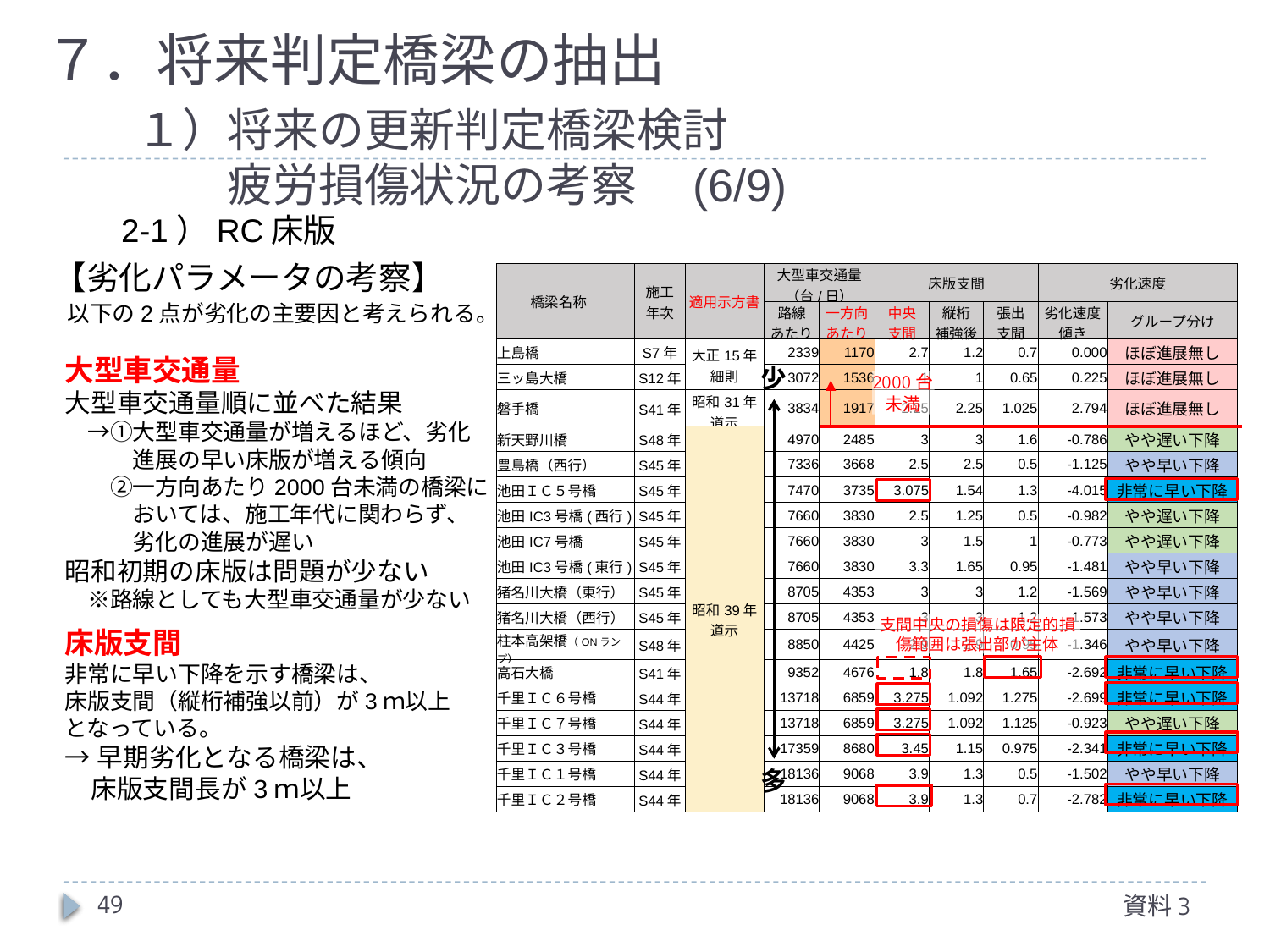

７．将来判定橋梁の抽出
　１）将来の更新判定橋梁検討
　　　疲労損傷状況の考察　(6/9)
2-1）RC床版
【劣化パラメータの考察】
| 橋梁名称 | 施工 年次 | 適用示方書 | 大型車交通量 （台/日） |  | 床版支間 |  |  | 劣化速度 |  |
| --- | --- | --- | --- | --- | --- | --- | --- | --- | --- |
|  |  |  | 路線 あたり | 一方向 あたり | 中央 支間 | 縦桁 補強後 | 張出 支間 | 劣化速度 傾き | グループ分け |
| 上島橋 | S7年 | 大正15年 細則 | 2339 | 1170 | 2.7 | 1.2 | 0.7 | 0.000 | ほぼ進展無し |
| 三ッ島大橋 | S12年 |  | 3072 | 1536 | 1 | 1 | 0.65 | 0.225 | ほぼ進展無し |
| 磐手橋 | S41年 | 昭和31年 道示 | 3834 | 1917 | 2.25 | 2.25 | 1.025 | 2.794 | ほぼ進展無し |
| 新天野川橋 | S48年 | 昭和39年 道示 | 4970 | 2485 | 3 | 3 | 1.6 | -0.786 | やや遅い下降 |
| 豊島橋（西行） | S45年 |  | 7336 | 3668 | 2.5 | 2.5 | 0.5 | -1.125 | やや早い下降 |
| 池田ＩＣ５号橋 | S45年 |  | 7470 | 3735 | 3.075 | 1.54 | 1.3 | -4.015 | 非常に早い下降 |
| 池田IC3号橋(西行) | S45年 |  | 7660 | 3830 | 2.5 | 1.25 | 0.5 | -0.982 | やや遅い下降 |
| 池田IC7号橋 | S45年 |  | 7660 | 3830 | 3 | 1.5 | 1 | -0.773 | やや遅い下降 |
| 池田IC3号橋(東行) | S45年 |  | 7660 | 3830 | 3.3 | 1.65 | 0.95 | -1.481 | やや早い下降 |
| 猪名川大橋（東行） | S45年 |  | 8705 | 4353 | 3 | 3 | 1.2 | -1.569 | やや早い下降 |
| 猪名川大橋（西行） | S45年 |  | 8705 | 4353 | 3 | 3 | 1.2 | -1.573 | やや早い下降 |
| 柱本高架橋（ONランプ） | S48年 |  | 8850 | 4425 | 2.9 | 2.9 | 0.95 | -1.346 | やや早い下降 |
| 高石大橋 | S41年 |  | 9352 | 4676 | 1.8 | 1.8 | 1.65 | -2.692 | 非常に早い下降 |
| 千里ＩＣ６号橋 | S44年 |  | 13718 | 6859 | 3.275 | 1.092 | 1.275 | -2.699 | 非常に早い下降 |
| 千里ＩＣ７号橋 | S44年 |  | 13718 | 6859 | 3.275 | 1.092 | 1.125 | -0.923 | やや遅い下降 |
| 千里ＩＣ３号橋 | S44年 |  | 17359 | 8680 | 3.45 | 1.15 | 0.975 | -2.341 | 非常に早い下降 |
| 千里ＩＣ１号橋 | S44年 |  | 18136 | 9068 | 3.9 | 1.3 | 0.5 | -1.502 | やや早い下降 |
| 千里ＩＣ２号橋 | S44年 |  | 18136 | 9068 | 3.9 | 1.3 | 0.7 | -2.782 | 非常に早い下降 |
以下の2点が劣化の主要因と考えられる。

大型車交通量
大型車交通量順に並べた結果
　→①大型車交通量が増えるほど、劣化
　　　進展の早い床版が増える傾向
　　②一方向あたり2000台未満の橋梁に
　　　おいては、施工年代に関わらず、
　　　劣化の進展が遅い
昭和初期の床版は問題が少ない
　※路線としても大型車交通量が少ない
少
2000台
未満

支間中央の損傷は限定的損傷範囲は張出部が主体

多

床版支間
非常に早い下降を示す橋梁は、
床版支間（縦桁補強以前）が3ｍ以上
となっている。
→早期劣化となる橋梁は、
　床版支間長が3ｍ以上
49
資料3